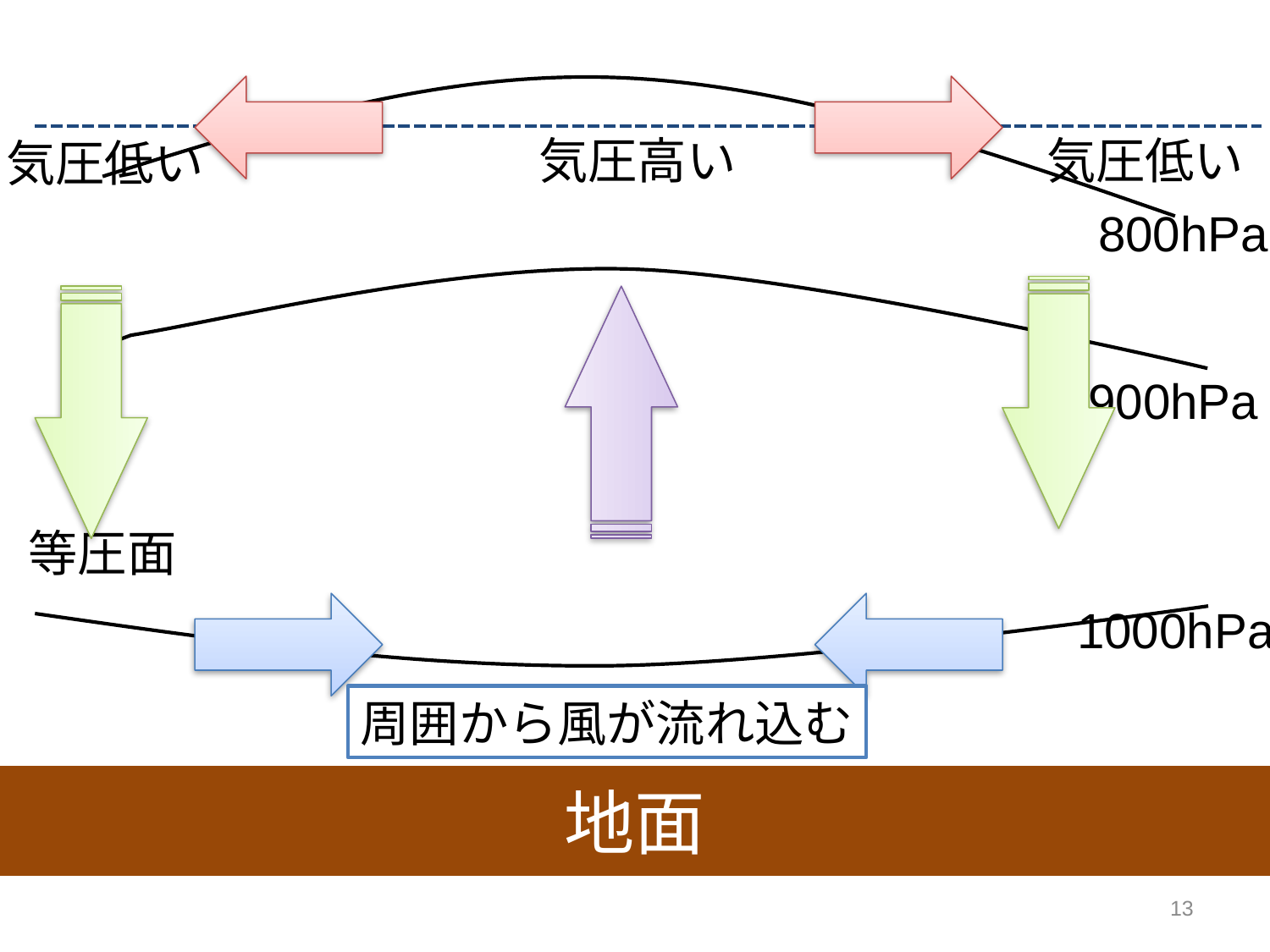

気圧高い
気圧低い
気圧低い
800hPa

900hPa
等圧面

1000hPa

周囲から風が流れ込む
地面
13